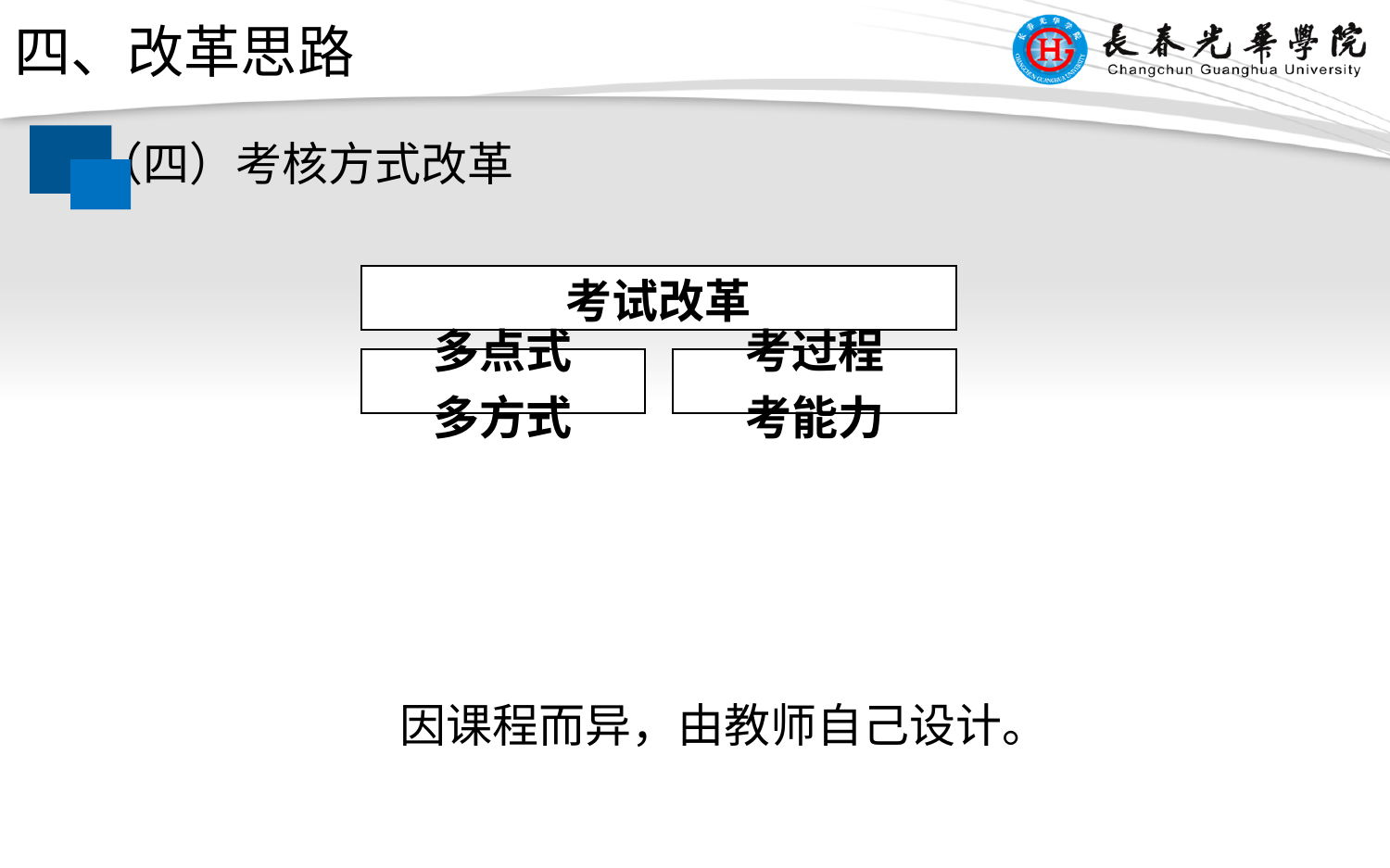

四、改革思路

（四）考核方式改革
考试改革
考过程
考能力
多点式
多方式
因课程而异，由教师自己设计。